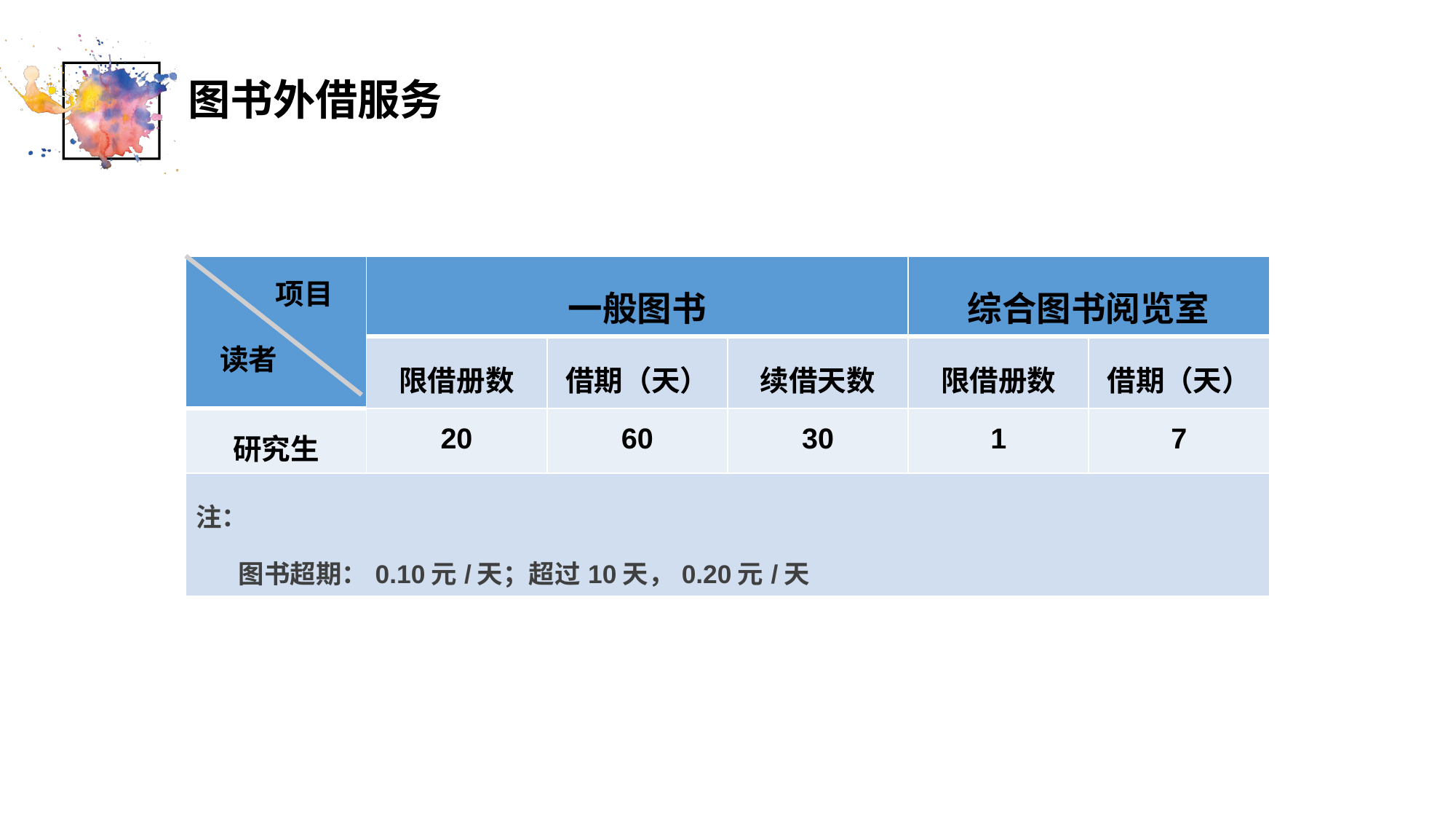

图书外借服务

|  | 一般图书 |  |  | 综合图书阅览室 |  |
| --- | --- | --- | --- | --- | --- |
|  | 限借册数 | 借期（天） | 续借天数 | 限借册数 | 借期（天） |
| 研究生 | 20 | 60 | 30 | 1 | 7 |
| 注： 图书超期：0.10元/天；超过10天，0.20元/天 |  |  |  |  |  |
项目
读者